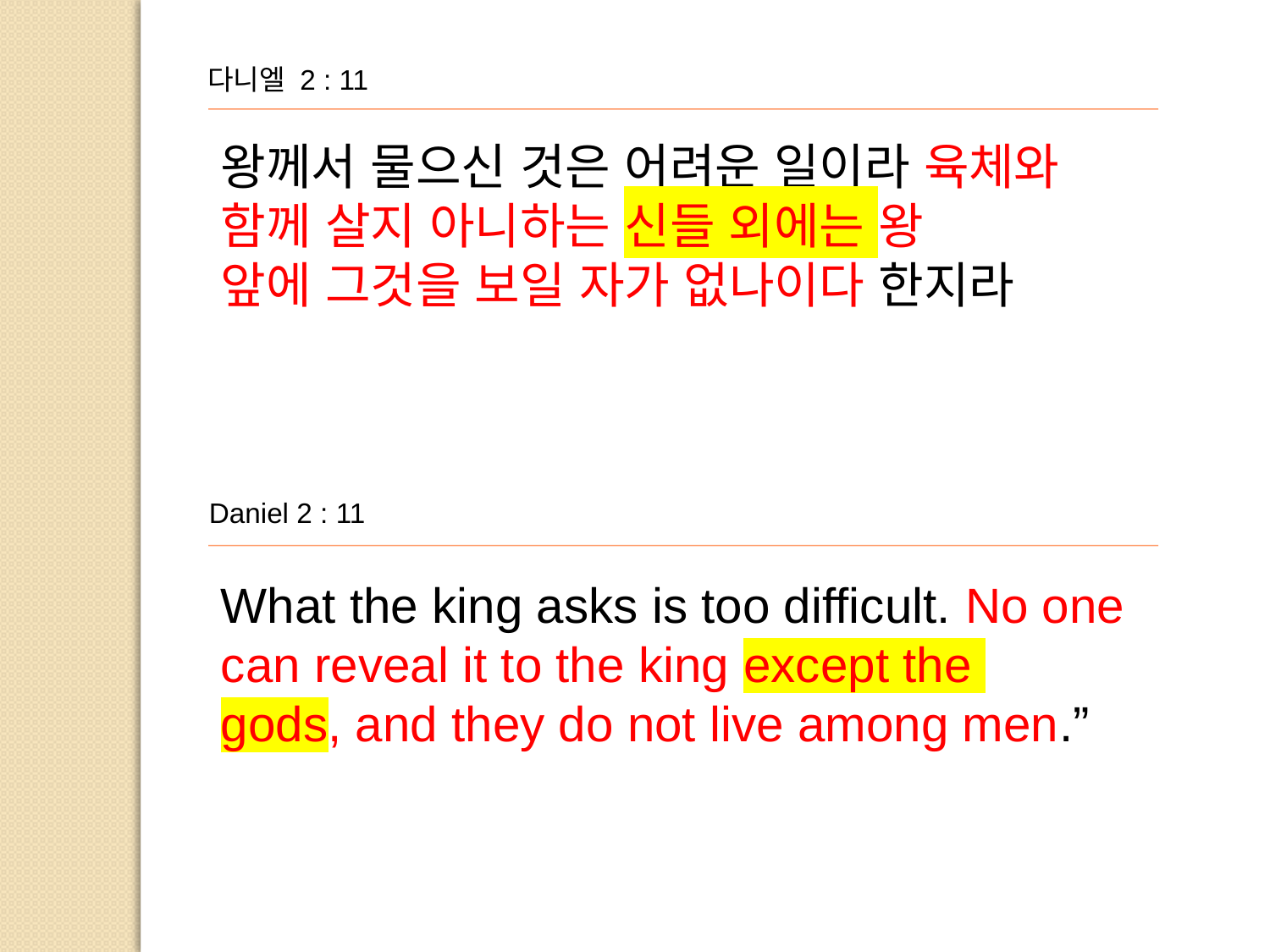

다니엘 2 : 11

왕께서 물으신 것은 어려운 일이라 육체와 함께 살지 아니하는 신들 외에는 왕
앞에 그것을 보일 자가 없나이다 한지라
Daniel 2 : 11

What the king asks is too difficult. No one can reveal it to the king except the
gods, and they do not live among men.”